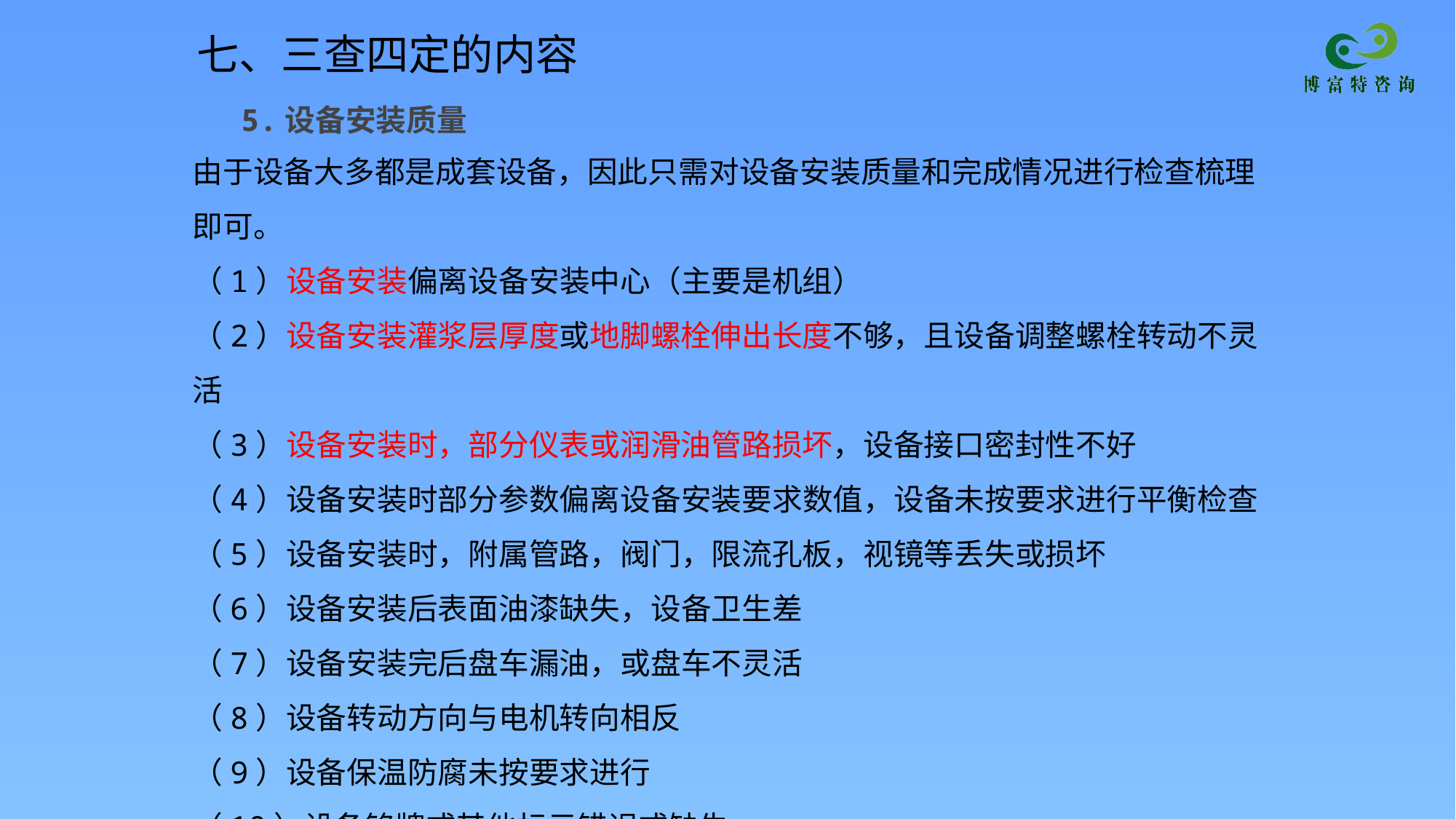

七、三查四定的内容
5.设备安装质量
由于设备大多都是成套设备，因此只需对设备安装质量和完成情况进行检查梳理即可。
（1）设备安装偏离设备安装中心（主要是机组）
（2）设备安装灌浆层厚度或地脚螺栓伸出长度不够，且设备调整螺栓转动不灵活
（3）设备安装时，部分仪表或润滑油管路损坏，设备接口密封性不好
（4）设备安装时部分参数偏离设备安装要求数值，设备未按要求进行平衡检查
（5）设备安装时，附属管路，阀门，限流孔板，视镜等丢失或损坏
（6）设备安装后表面油漆缺失，设备卫生差
（7）设备安装完后盘车漏油，或盘车不灵活
（8）设备转动方向与电机转向相反
（9）设备保温防腐未按要求进行
（10）设备铭牌或其他标示错误或缺失